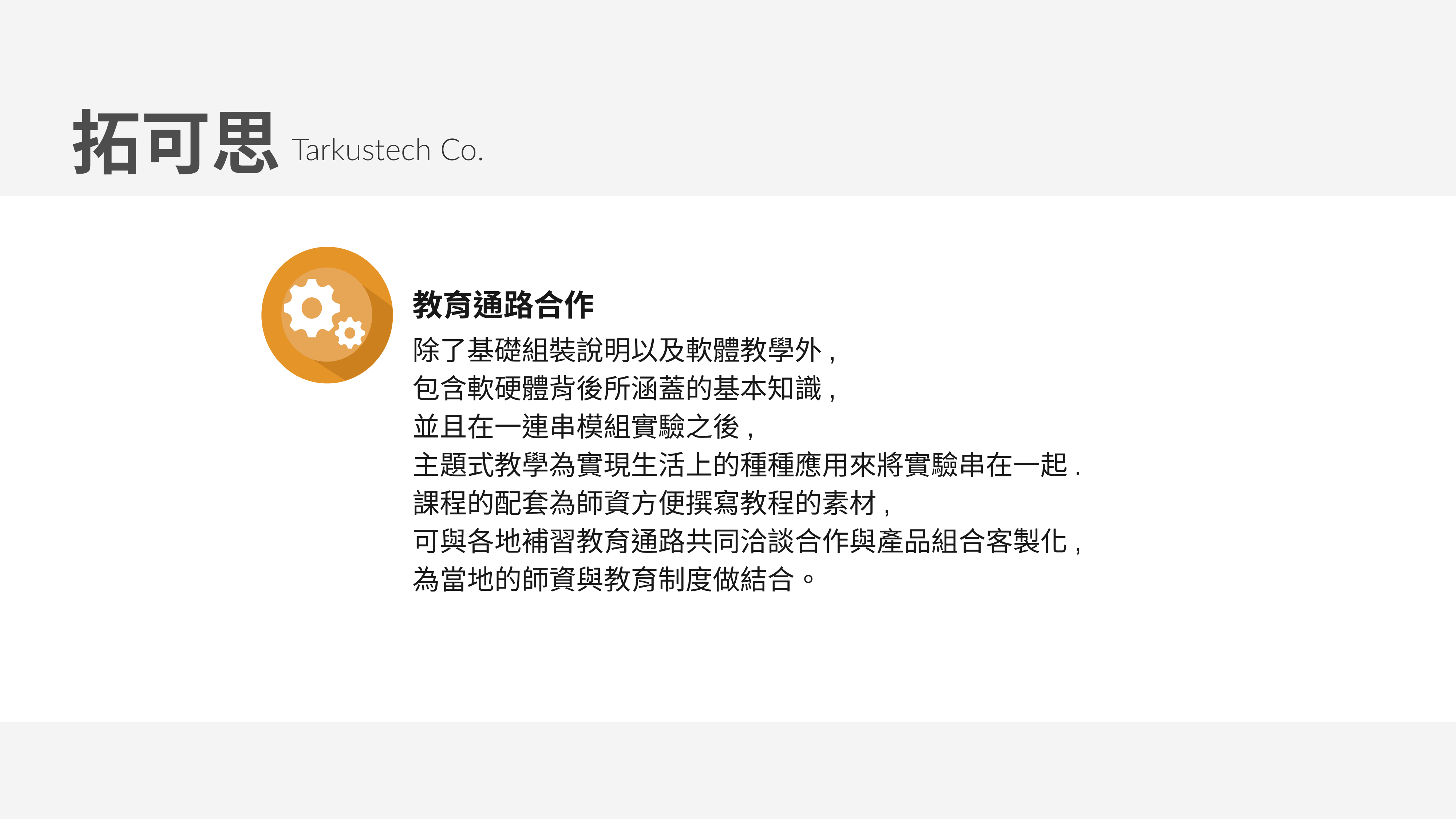

拓可思
Tarkustech Co.

教育通路合作

除了基礎組裝說明以及軟體教學外,
包含軟硬體背後所涵蓋的基本知識,
並且在一連串模組實驗之後,
主題式教學為實現生活上的種種應用來將實驗串在一起.
課程的配套為師資方便撰寫教程的素材,
可與各地補習教育通路共同洽談合作與產品組合客製化,
為當地的師資與教育制度做結合。